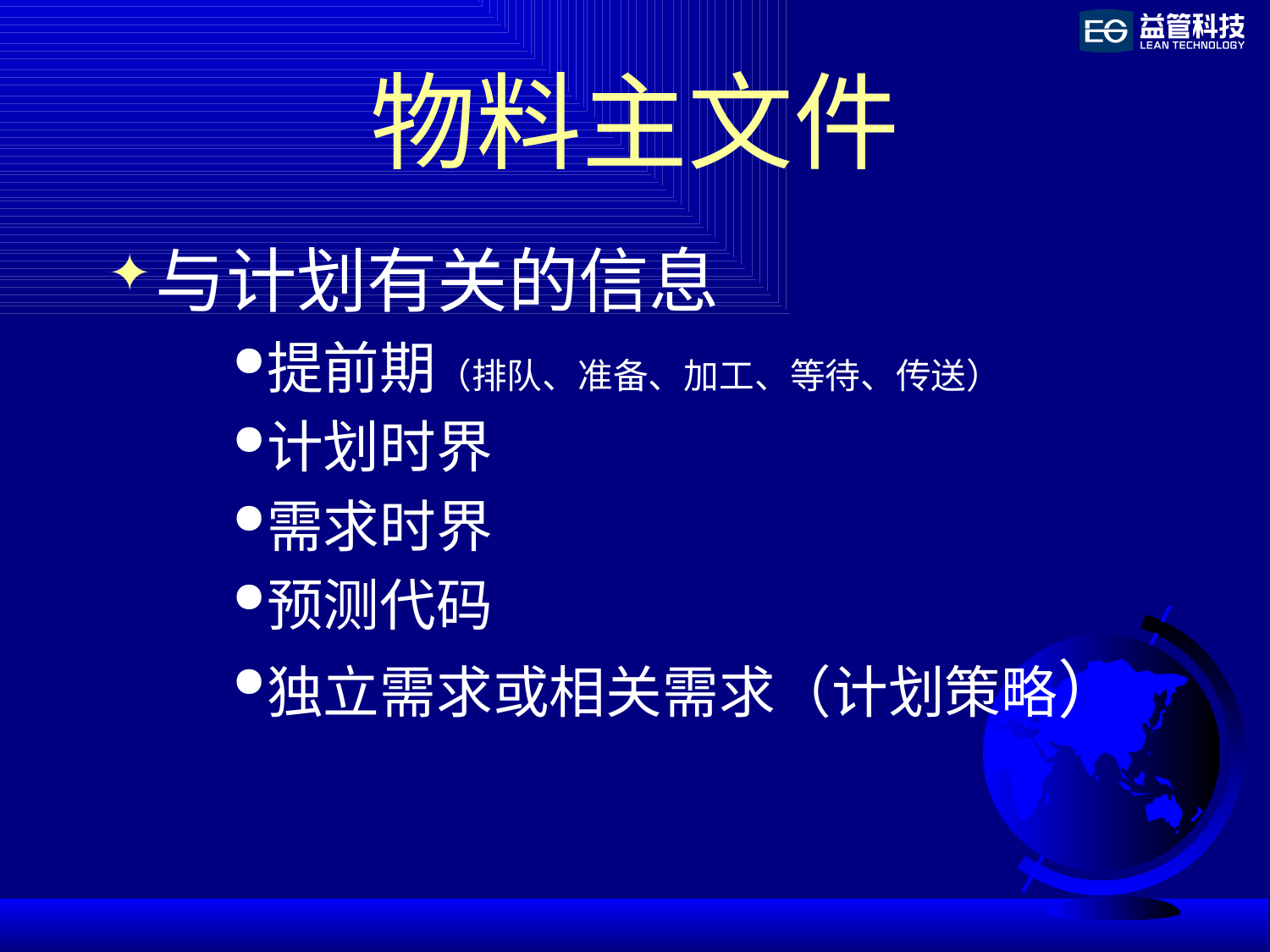

# 物料主文件
与计划有关的信息
提前期（排队、准备、加工、等待、传送）
计划时界
需求时界
预测代码
独立需求或相关需求（计划策略）
7